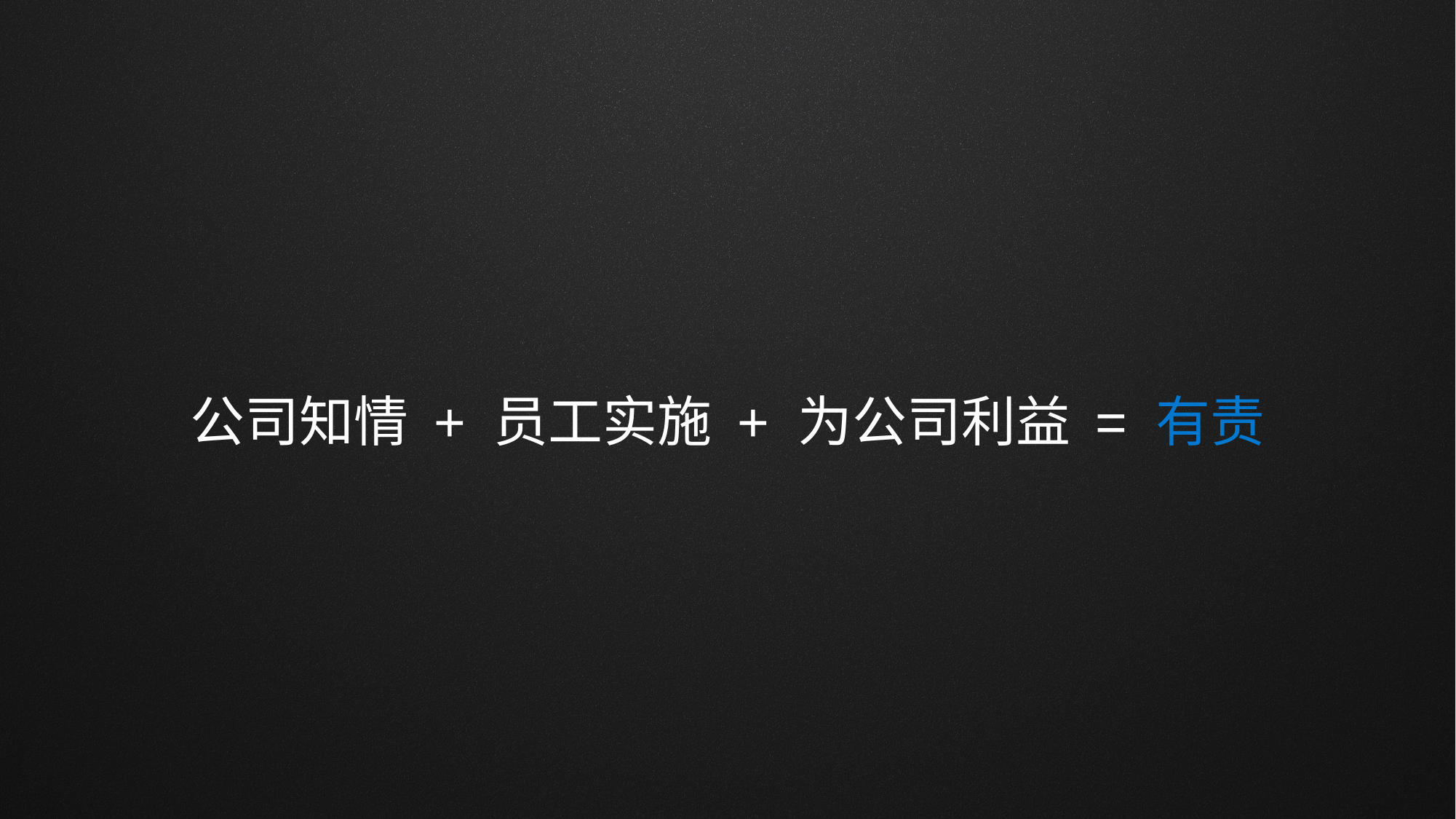

公司知情 + 员工实施 + 为公司利益 = 有责